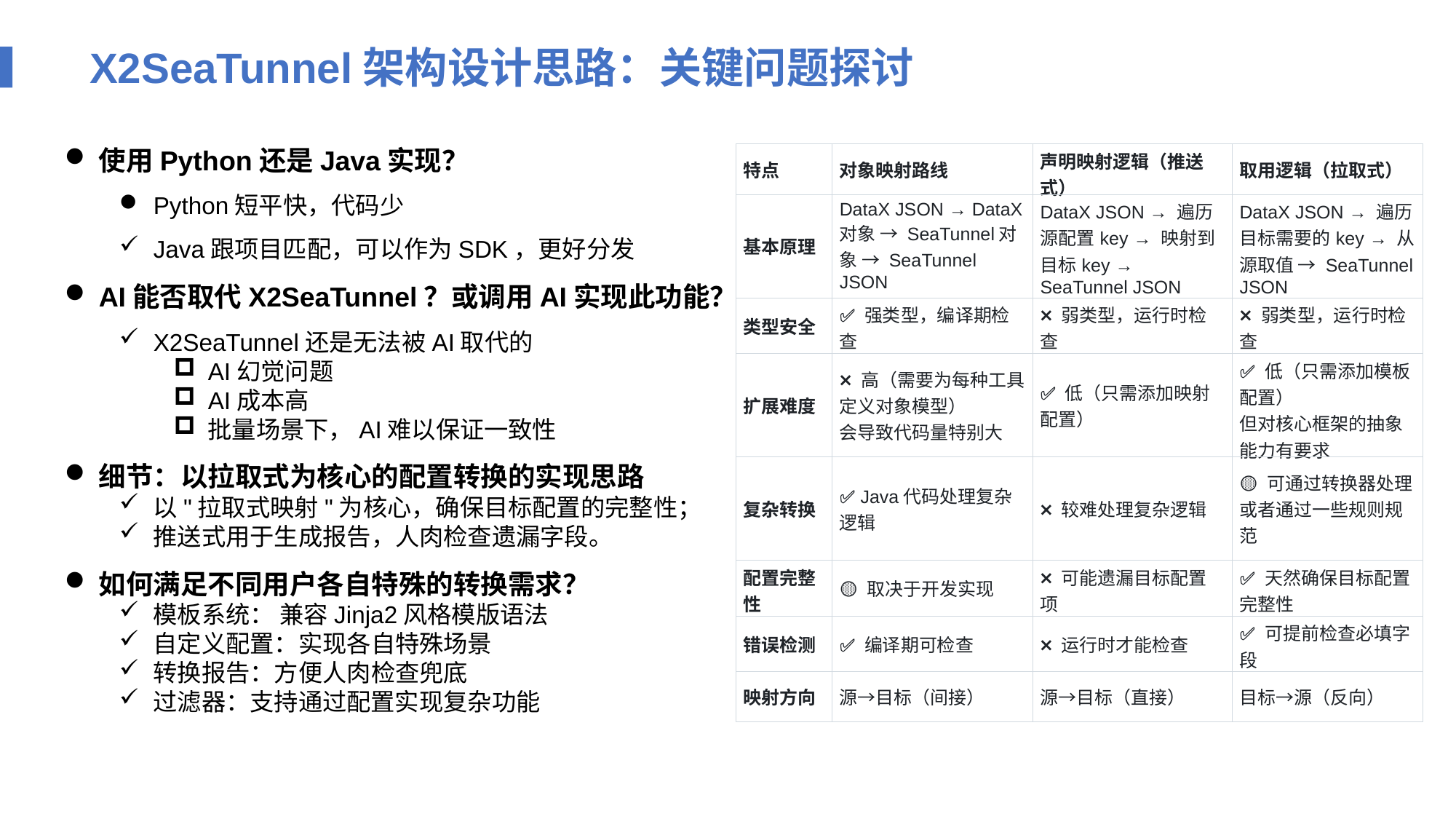

X2SeaTunnel架构设计思路：关键问题探讨

使用Python还是Java实现？
Python短平快，代码少
Java跟项目匹配，可以作为SDK，更好分发
AI能否取代X2SeaTunnel？或调用AI实现此功能？
X2SeaTunnel还是无法被AI取代的
AI幻觉问题
AI成本高
批量场景下，AI难以保证一致性
细节：以拉取式为核心的配置转换的实现思路
以"拉取式映射"为核心，确保目标配置的完整性；
推送式用于生成报告，人肉检查遗漏字段。
如何满足不同用户各自特殊的转换需求？
模板系统： 兼容Jinja2风格模版语法
自定义配置：实现各自特殊场景
转换报告：方便人肉检查兜底
过滤器：支持通过配置实现复杂功能

| 特点 | 对象映射路线 | 声明映射逻辑（推送式） | 取用逻辑（拉取式） |
| --- | --- | --- | --- |
| 基本原理 | DataX JSON → DataX对象 → SeaTunnel对象 → SeaTunnel JSON | DataX JSON → 遍历源配置key → 映射到目标key → SeaTunnel JSON | DataX JSON → 遍历目标需要的key → 从源取值 → SeaTunnel JSON |
| 类型安全 | ✅ 强类型，编译期检查 | ❌ 弱类型，运行时检查 | ❌ 弱类型，运行时检查 |
| 扩展难度 | ❌ 高（需要为每种工具定义对象模型） 会导致代码量特别大 | ✅ 低（只需添加映射配置） | ✅ 低（只需添加模板配置） 但对核心框架的抽象能力有要求 |
| 复杂转换 | ✅ Java代码处理复杂逻辑 | ❌ 较难处理复杂逻辑 | 🟡 可通过转换器处理 或者通过一些规则规范 |
| 配置完整性 | 🟡 取决于开发实现 | ❌ 可能遗漏目标配置项 | ✅ 天然确保目标配置完整性 |
| 错误检测 | ✅ 编译期可检查 | ❌ 运行时才能检查 | ✅ 可提前检查必填字段 |
| 映射方向 | 源→目标（间接） | 源→目标（直接） | 目标→源（反向） |